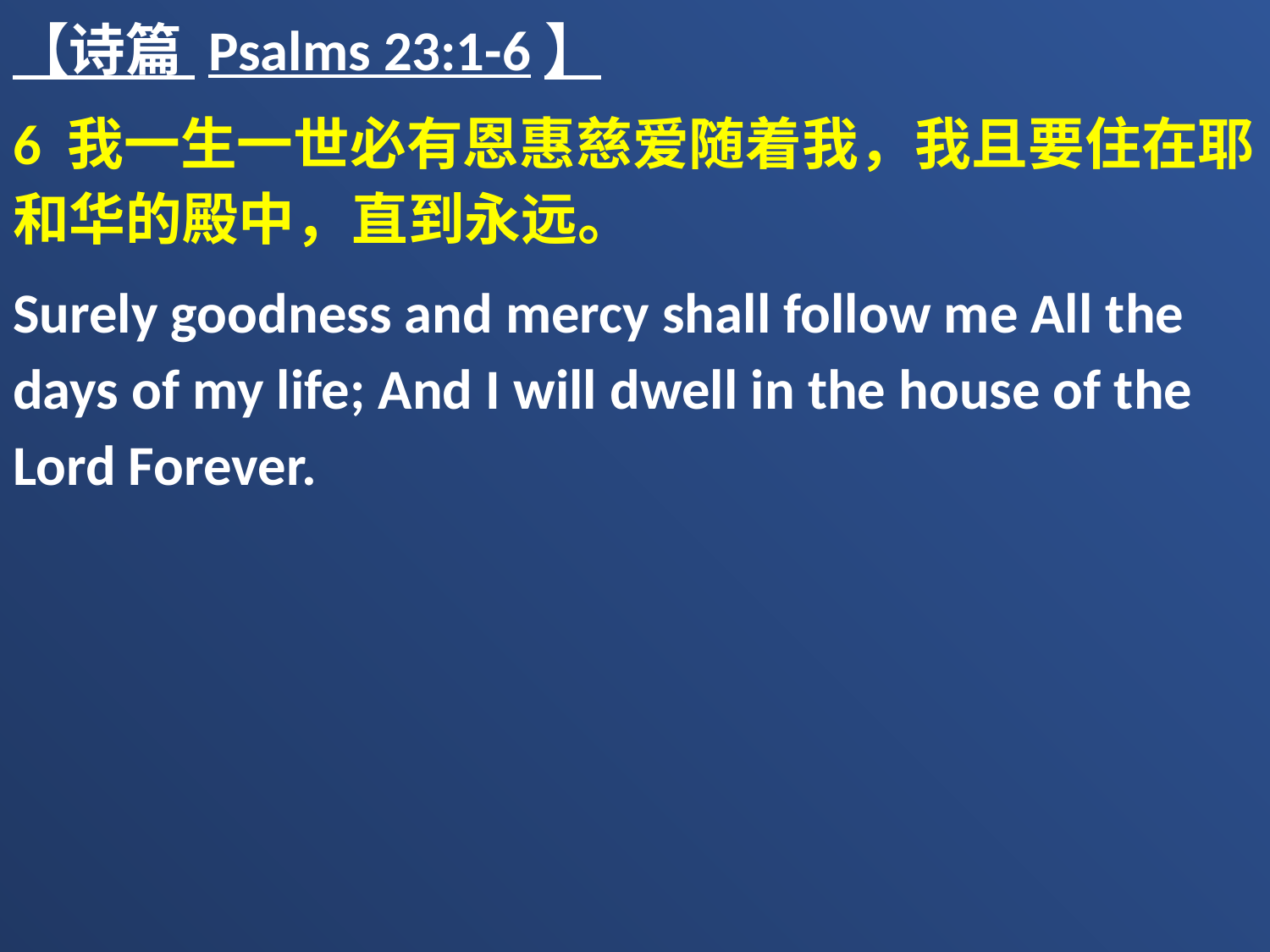

【诗篇 Psalms 23:1-6】
6 我一生一世必有恩惠慈爱随着我，我且要住在耶和华的殿中，直到永远。
Surely goodness and mercy shall follow me All the days of my life; And I will dwell in the house of the Lord Forever.